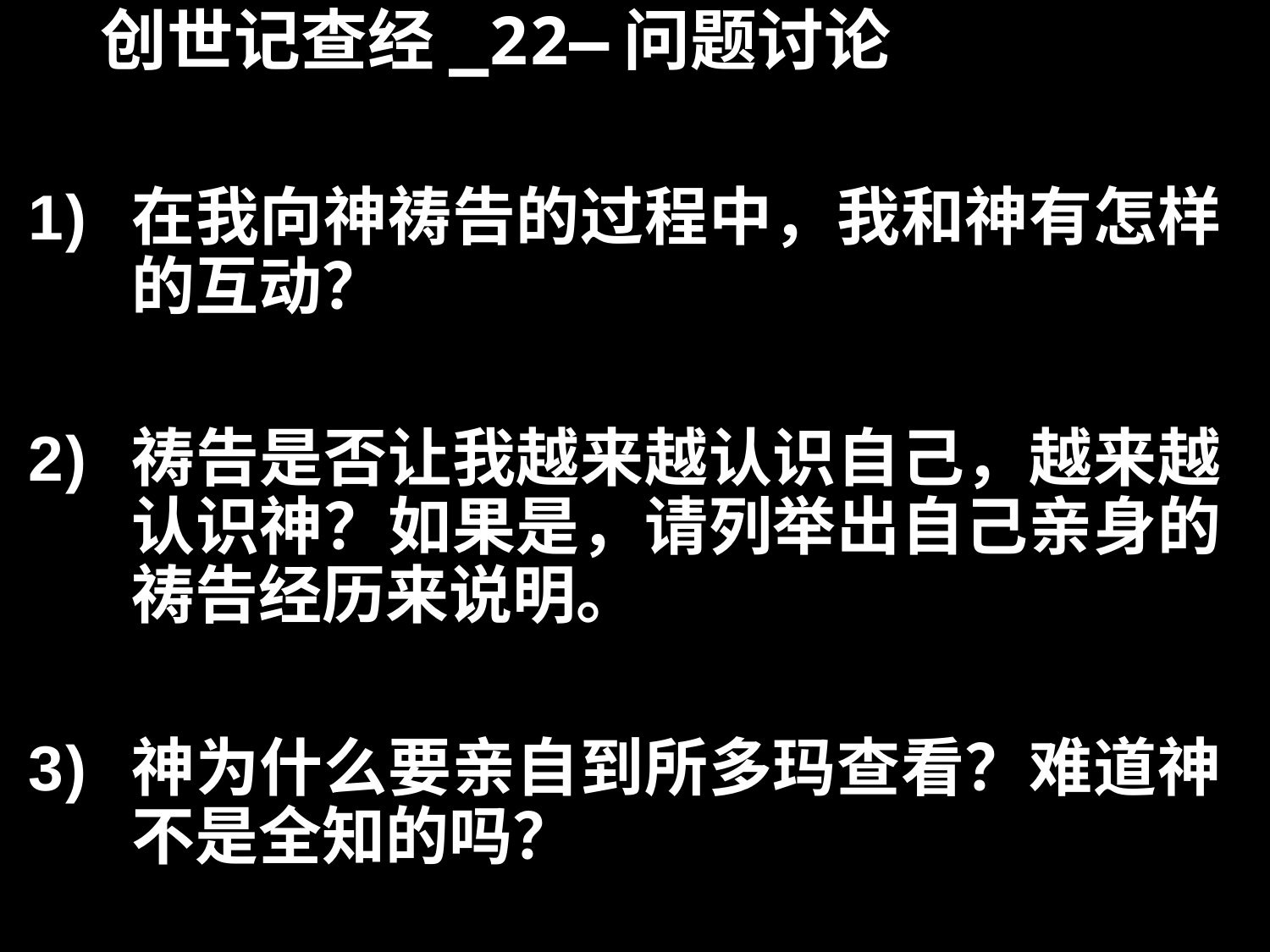

# 创世记查经_22—问题讨论

在我向神祷告的过程中，我和神有怎样的互动？

祷告是否让我越来越认识自己，越来越认识神？如果是，请列举出自己亲身的祷告经历来说明。

神为什么要亲自到所多玛查看？难道神不是全知的吗？